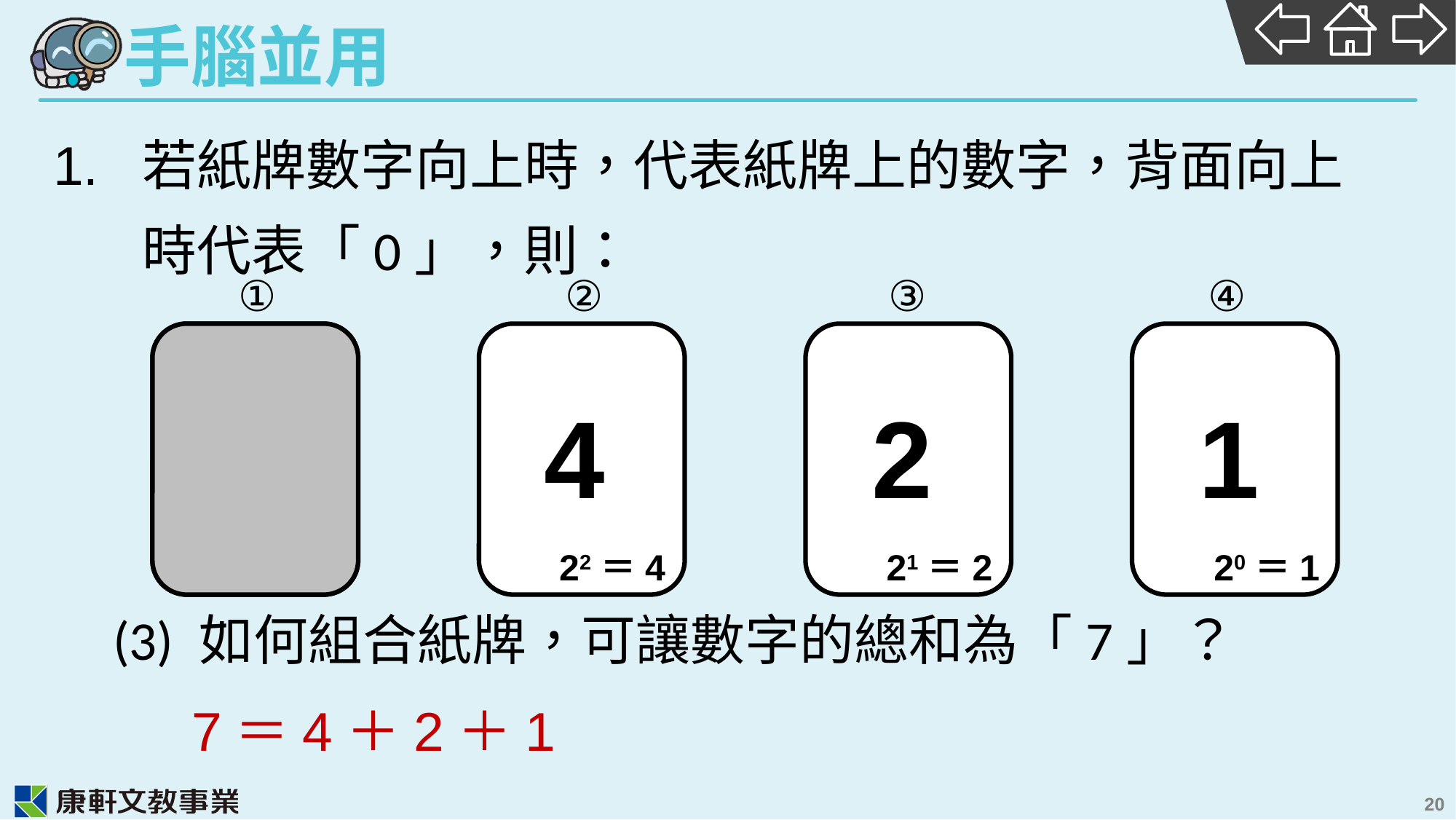

若紙牌數字向上時，代表紙牌上的數字，背面向上時代表「0」，則：

(3) 如何組合紙牌，可讓數字的總和為「7」？
①
②
③
④

8
23＝8

4
22＝4

2
21＝2

1
20＝1
7＝4＋2＋1
20